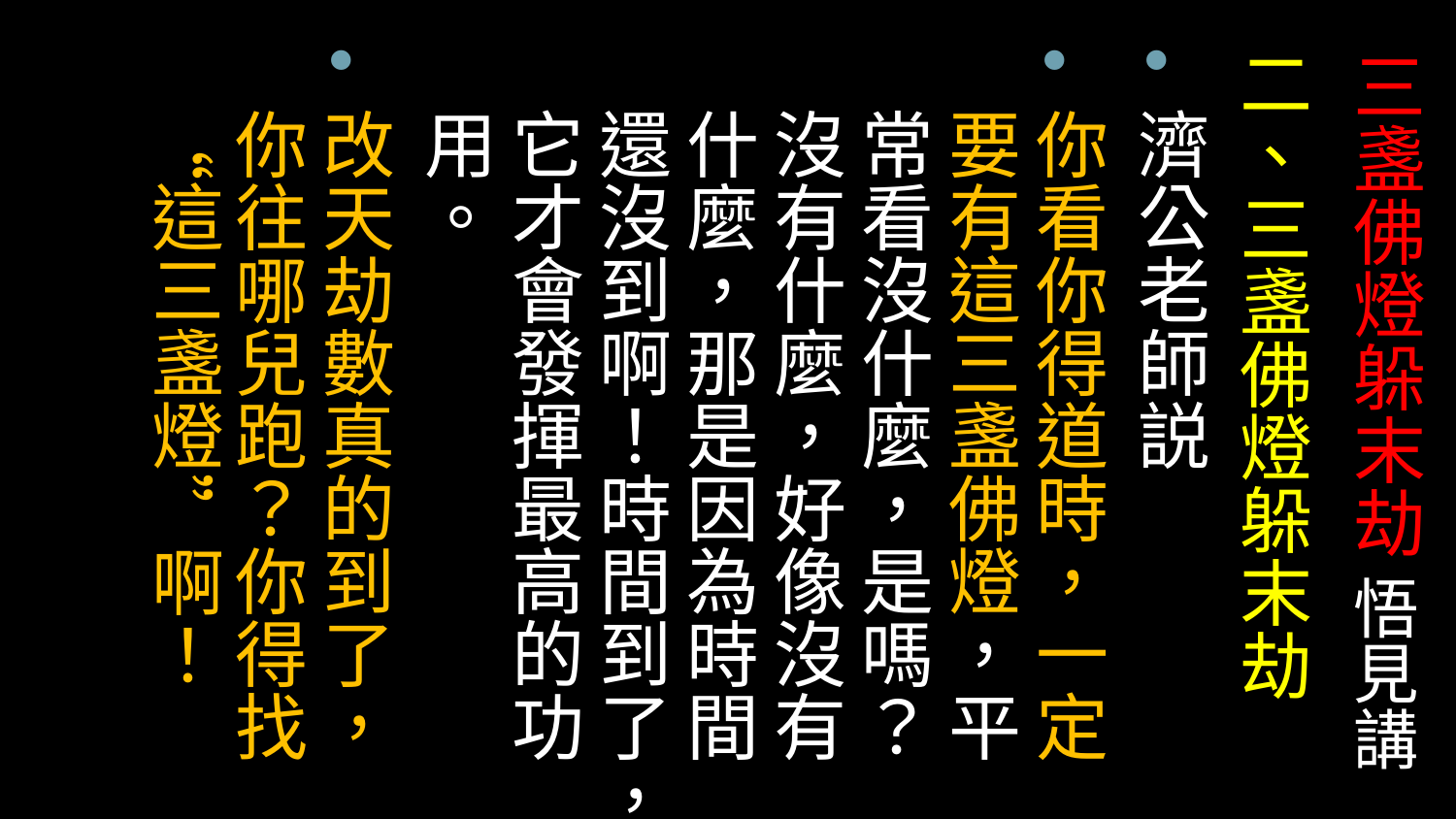

二、三盞佛燈躲末劫
濟公老師説
你看你得道時，一定要有這三盞佛燈，平常看沒什麼，是嗎？沒有什麼，好像沒有什麼，那是因為時間還沒到啊！時間到了，它才會發揮最高的功用。
改天劫數真的到了，你往哪兒跑？你得找“這三盞燈”啊！

# 三盞佛燈躲末劫 悟見講